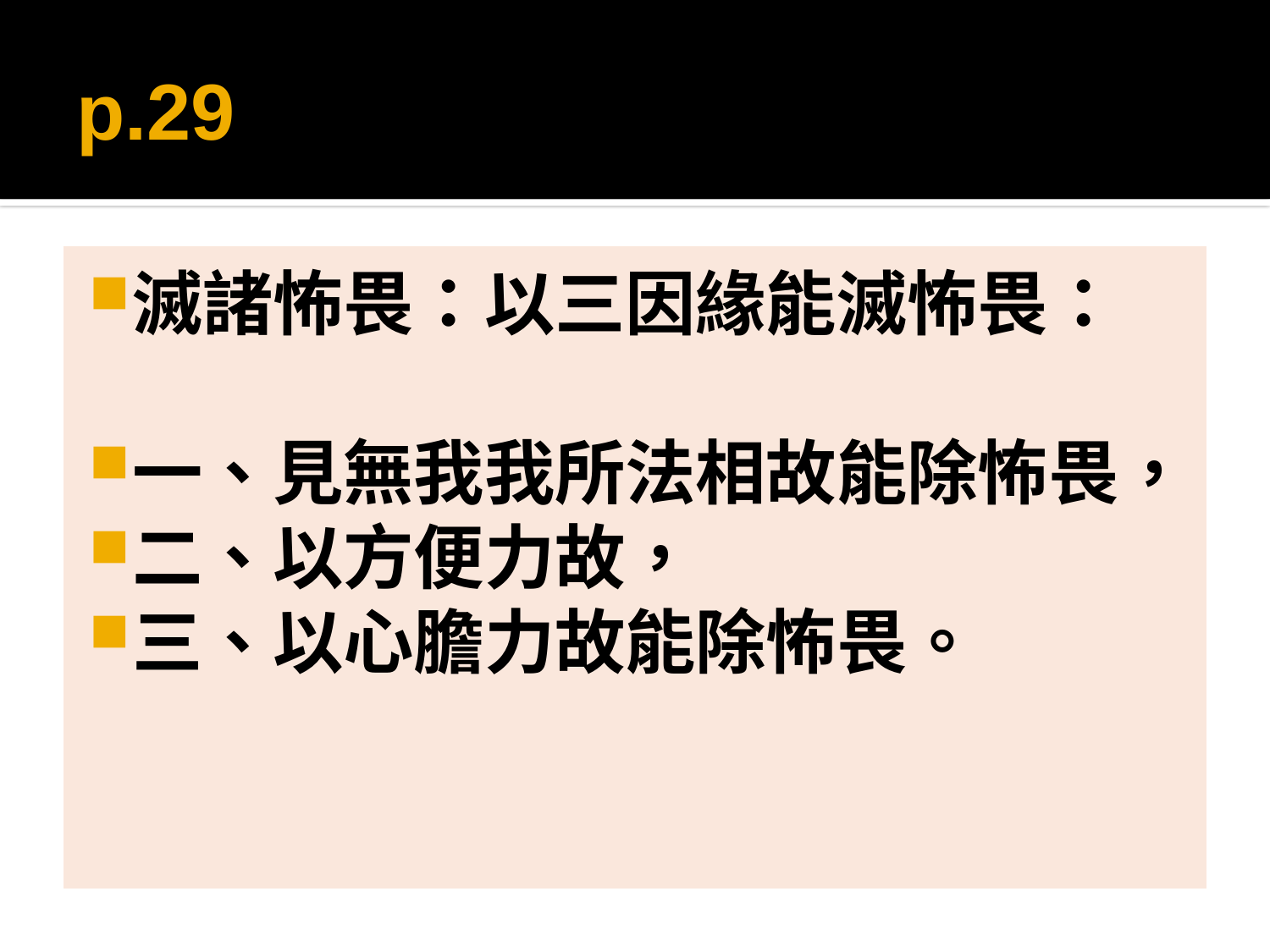

# p.29
滅諸怖畏：以三因緣能滅怖畏：

一、見無我我所法相故能除怖畏，
二、以方便力故，
三、以心膽力故能除怖畏。